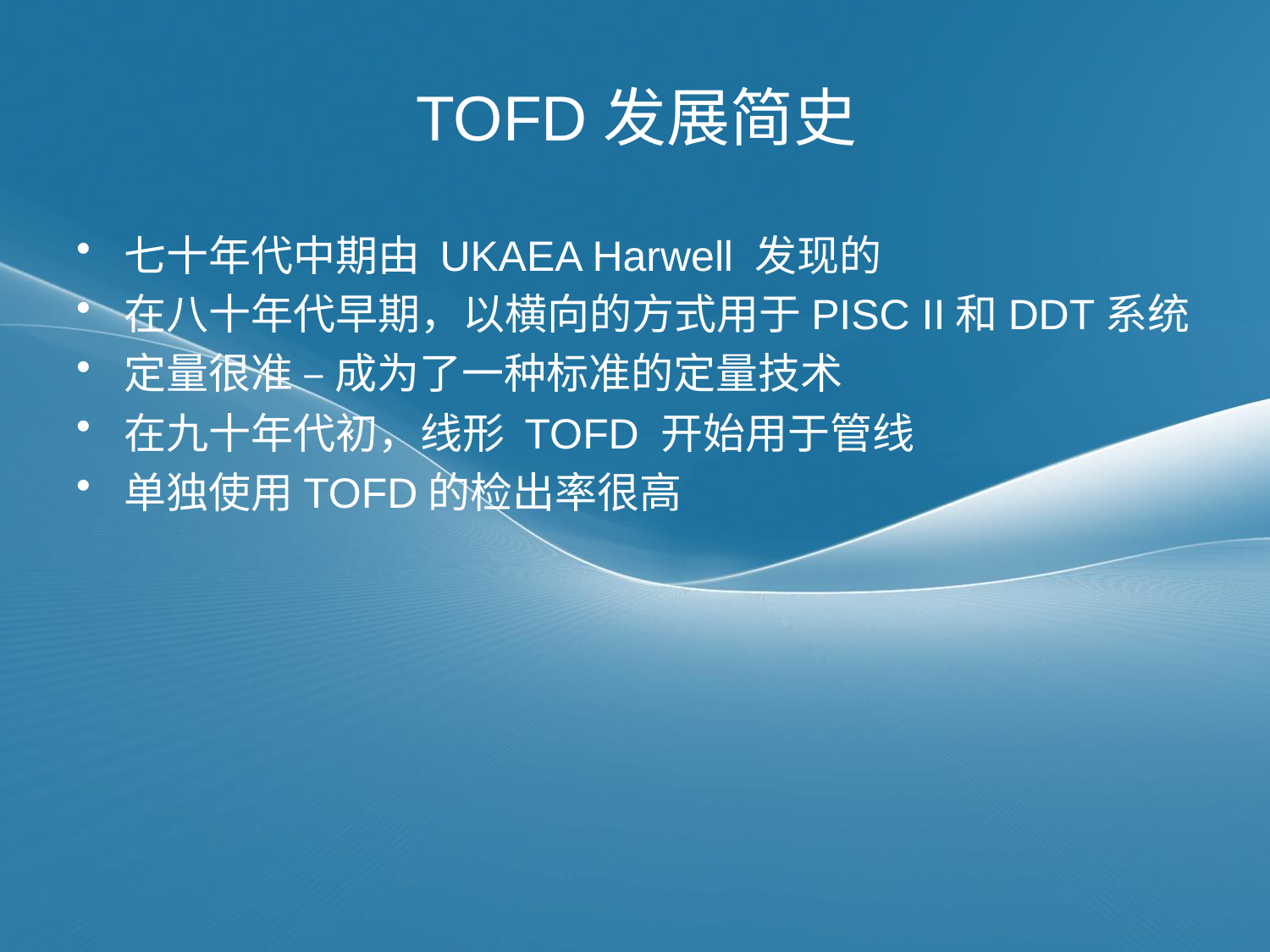

# TOFD发展简史
七十年代中期由 UKAEA Harwell 发现的
在八十年代早期，以横向的方式用于PISC II和DDT系统
定量很准 – 成为了一种标准的定量技术
在九十年代初，线形 TOFD 开始用于管线
单独使用TOFD的检出率很高